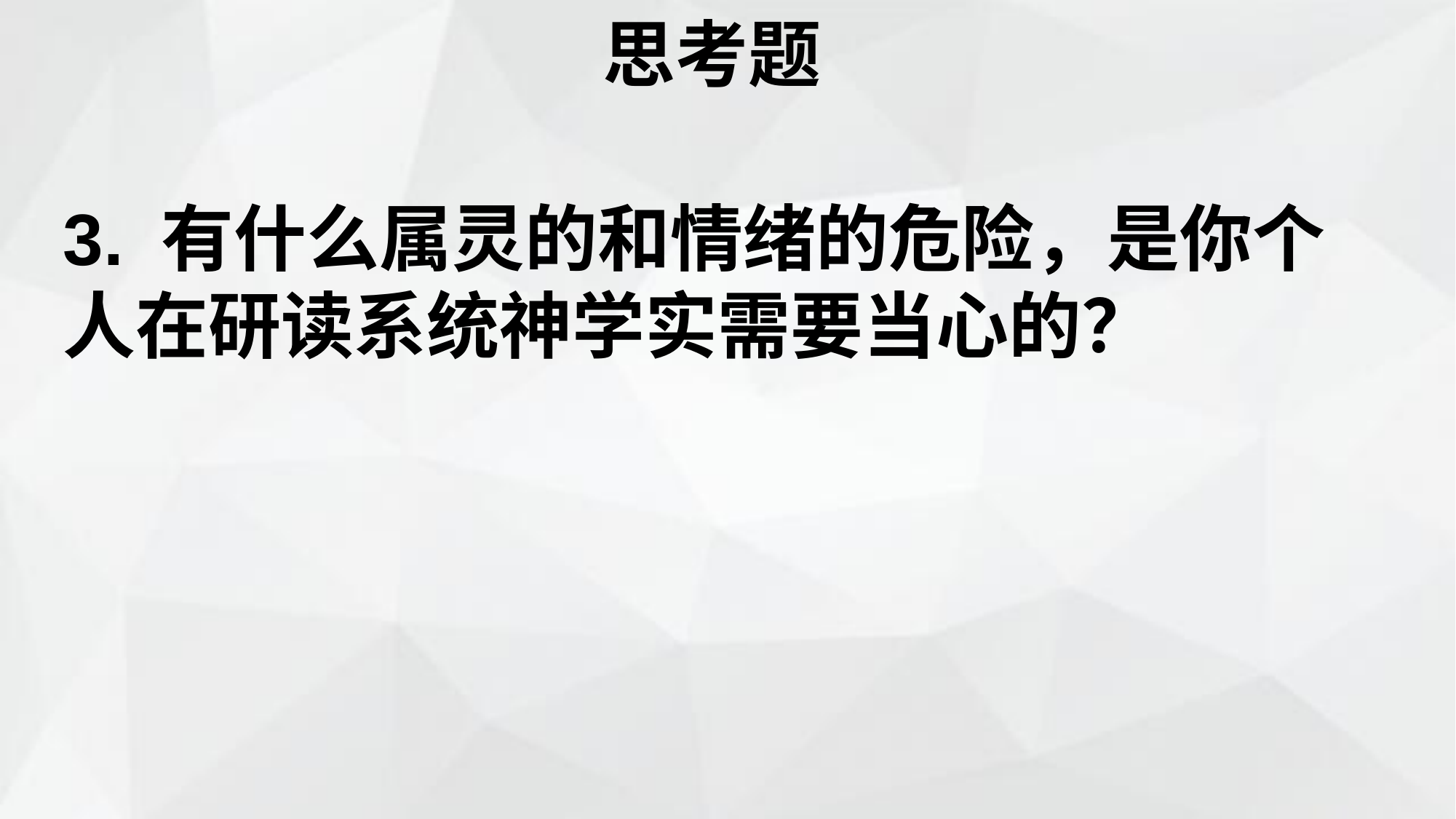

思考题

3. 有什么属灵的和情绪的危险，是你个人在研读系统神学实需要当心的？
33